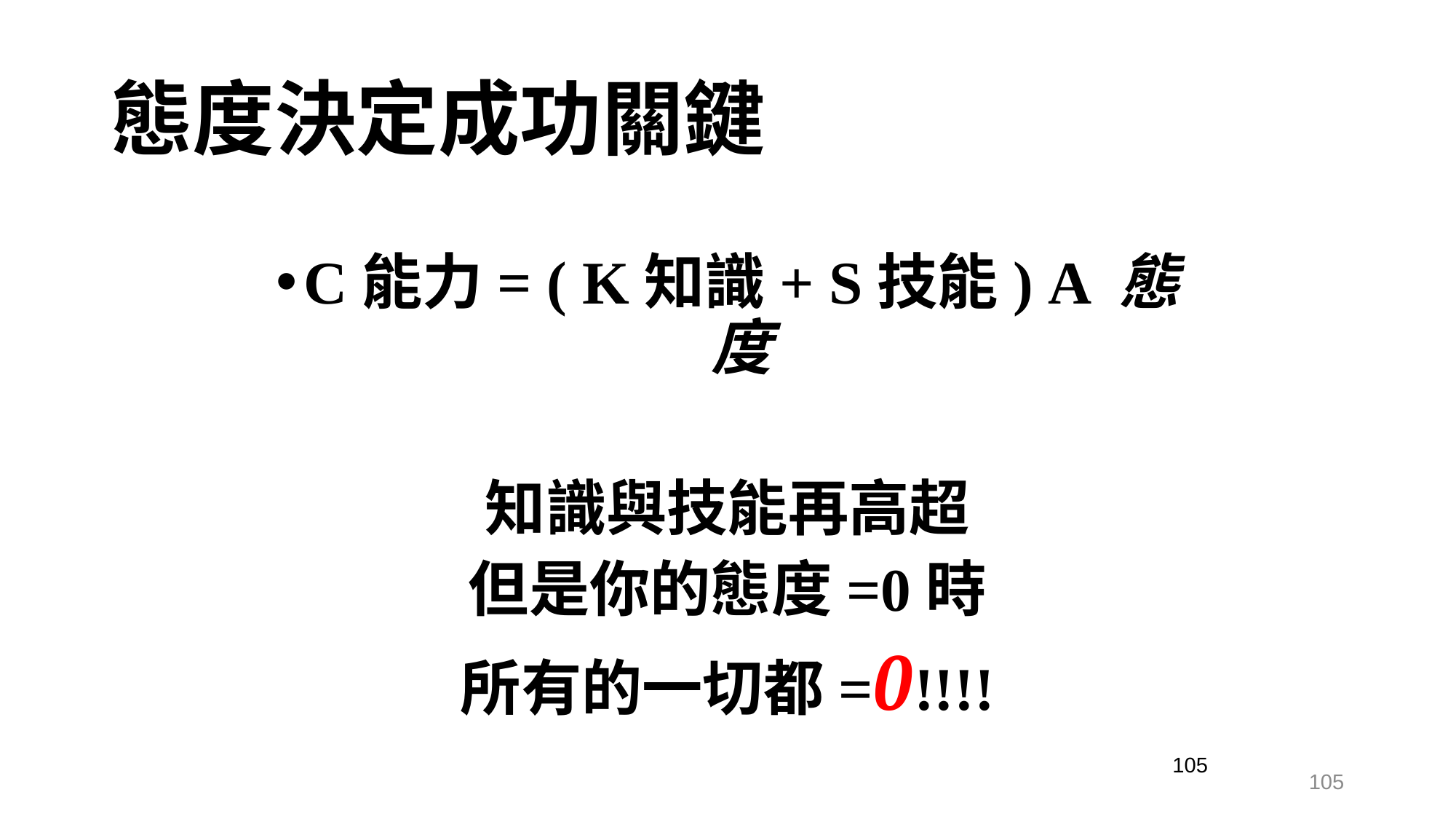

態度決定成功關鍵
C能力= ( K知識+ S技能) A 態度

知識與技能再高超
但是你的態度=0時
所有的一切都=0!!!!
105
105